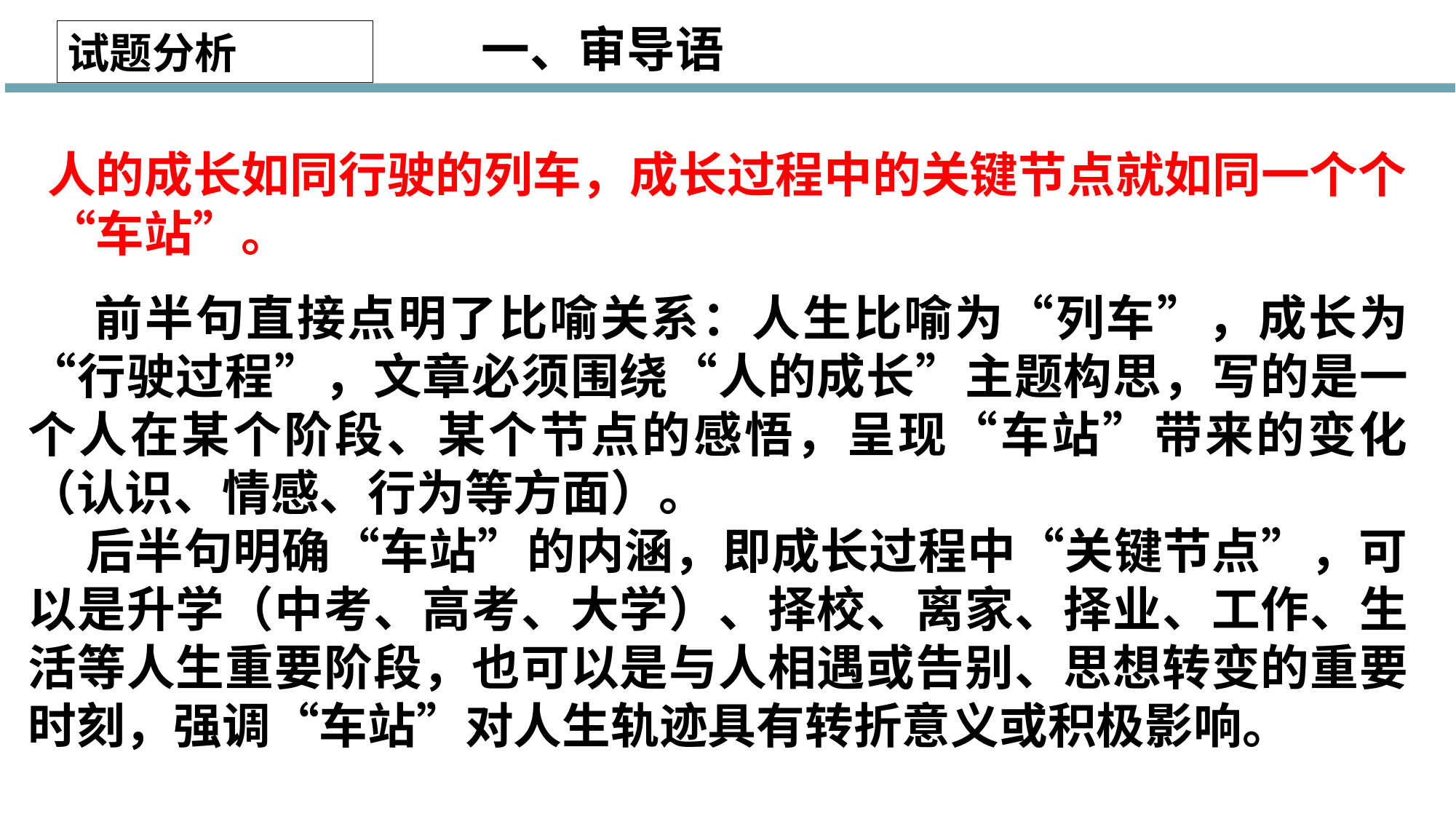

一、审导语

试题分析

人的成长如同行驶的列车，成长过程中的关键节点就如同一个个“车站”。
    前半句直接点明了比喻关系：人生比喻为“列车”，成长为“行驶过程”，文章必须围绕“人的成长”主题构思，写的是一个人在某个阶段、某个节点的感悟，呈现“车站”带来的变化（认识、情感、行为等方面）。
    后半句明确“车站”的内涵，即成长过程中“关键节点”，可以是升学（中考、高考、大学）、择校、离家、择业、工作、生活等人生重要阶段，也可以是与人相遇或告别、思想转变的重要时刻，强调“车站”对人生轨迹具有转折意义或积极影响。